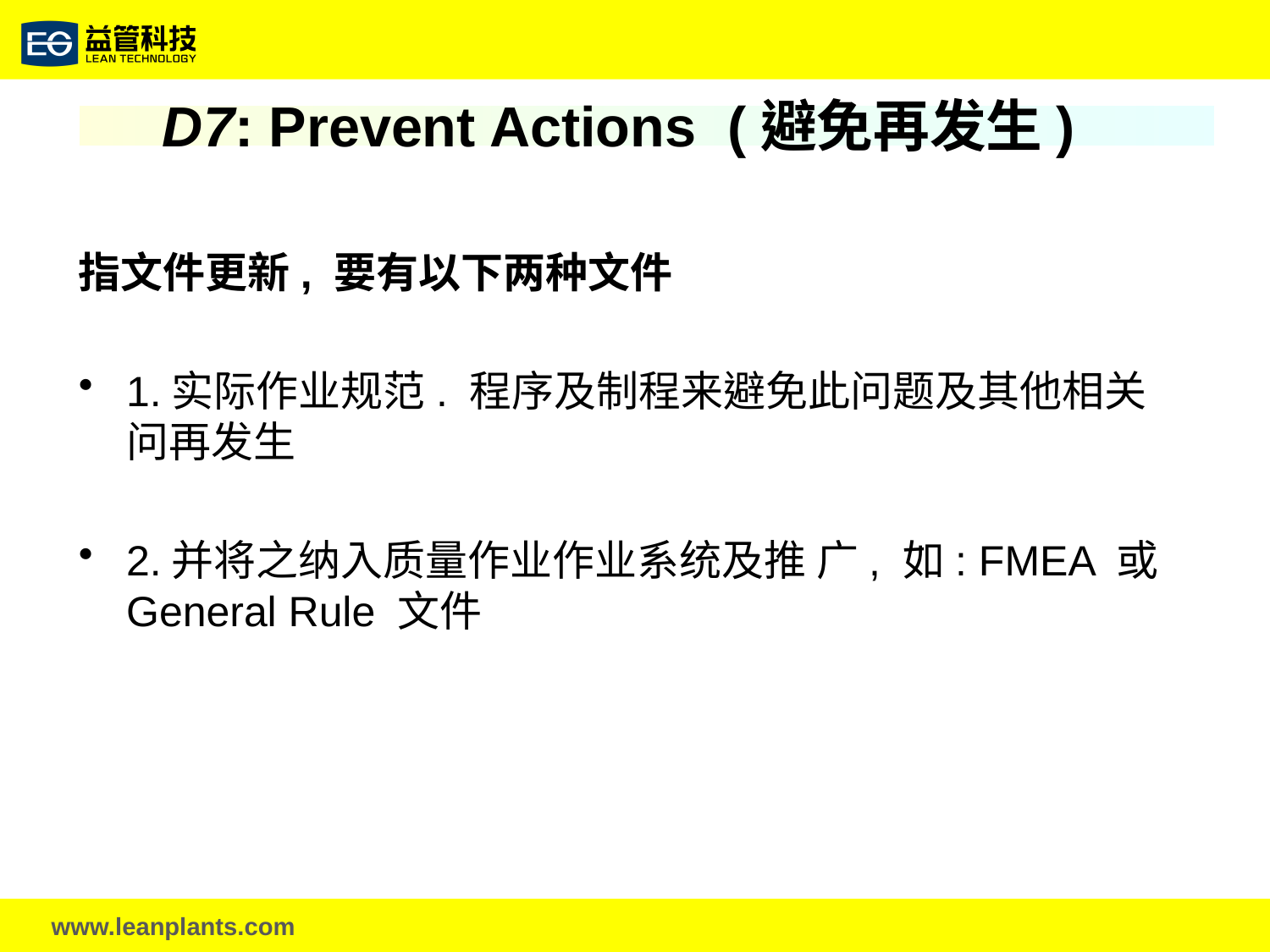

# D7: Prevent Actions  (避免再发生)
指文件更新, 要有以下两种文件

1.实际作业规范. 程序及制程来避免此问题及其他相关问再发生

2.并将之纳入质量作业作业系统及推 广, 如: FMEA 或 General Rule 文件
56